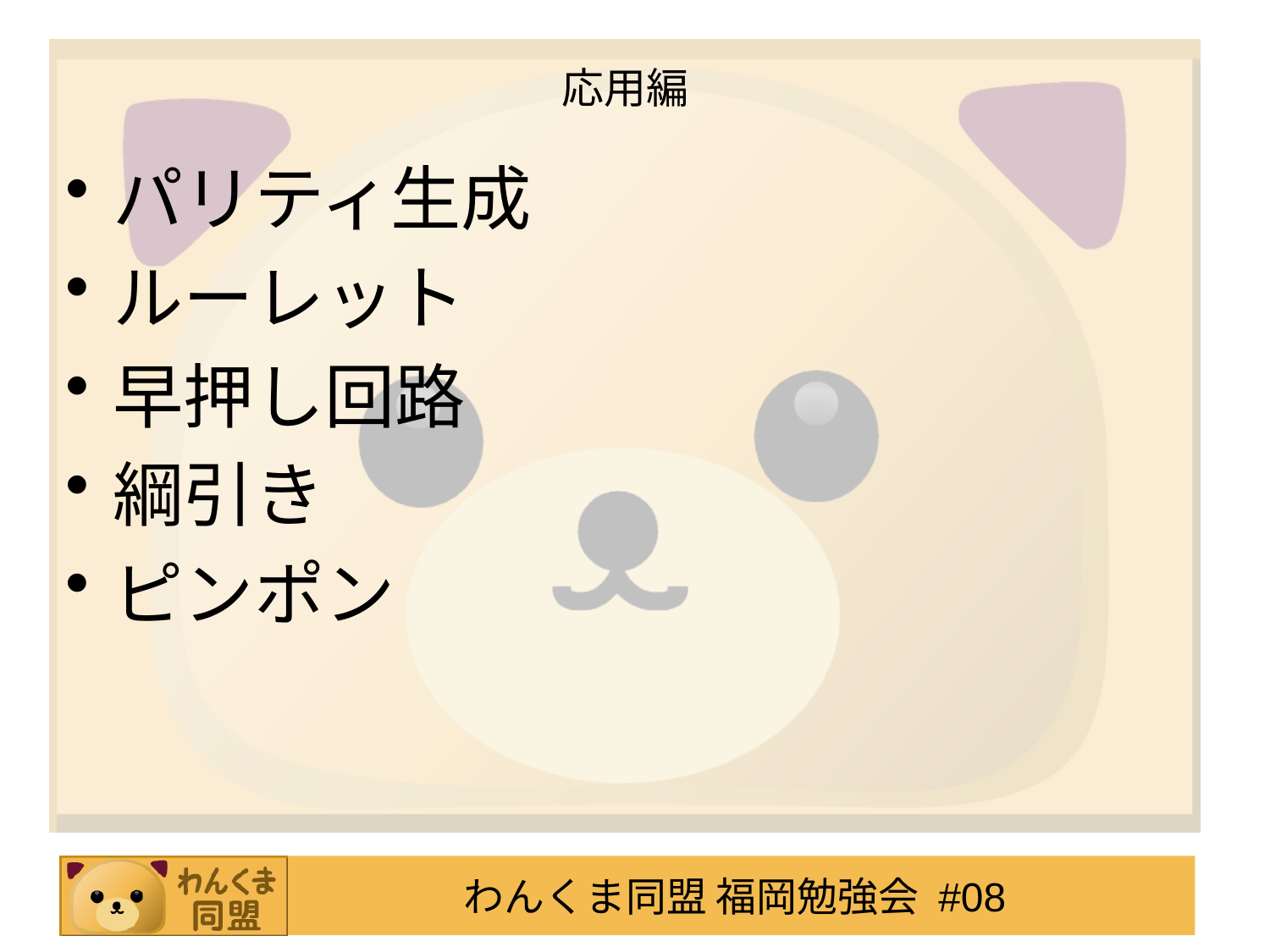

# 応用編
パリティ生成
ルーレット
早押し回路
綱引き
ピンポン